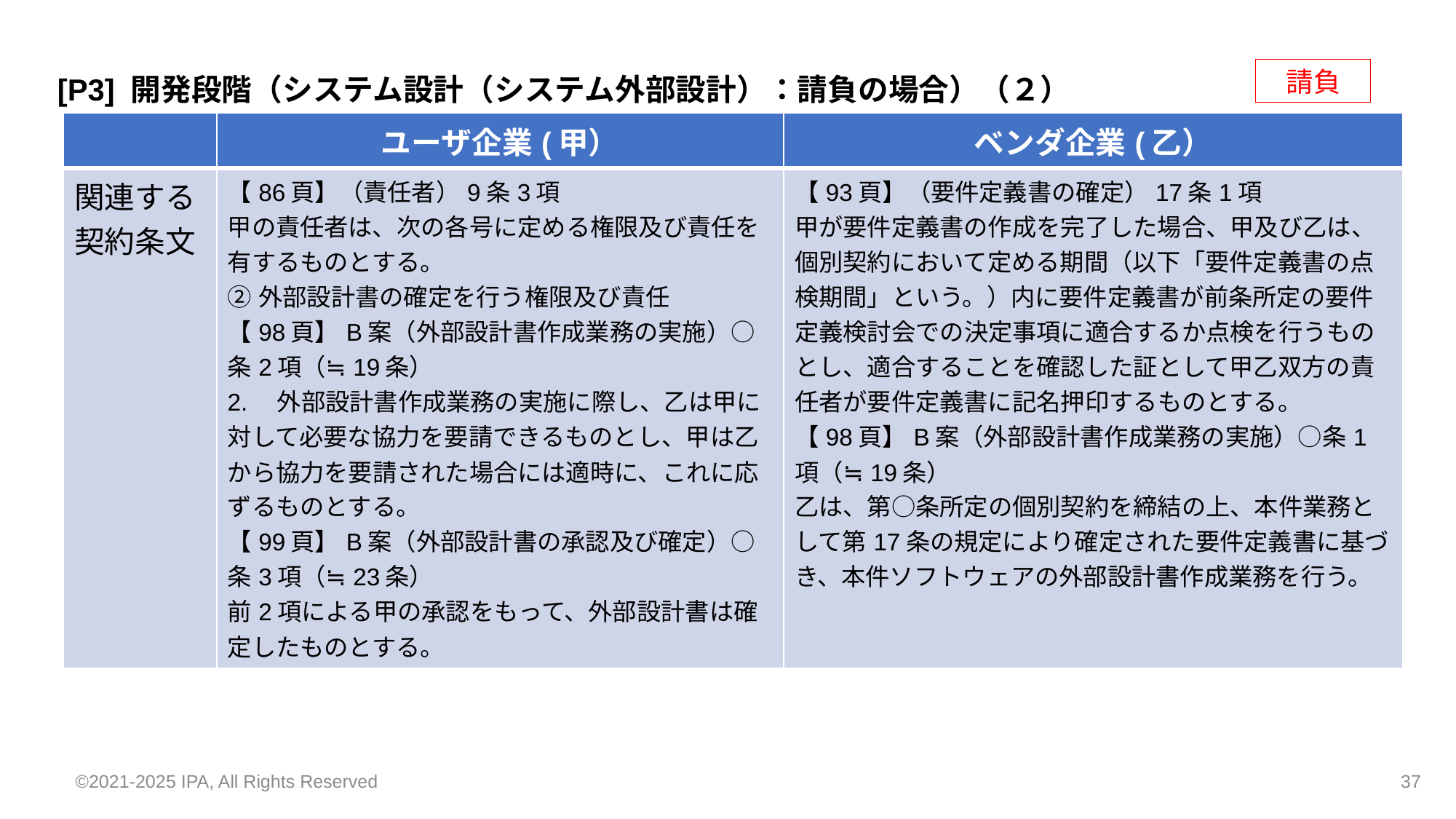

請負
[P3] 開発段階（システム設計（システム外部設計）：請負の場合）（２）
|  | ユーザ企業(甲） | ベンダ企業(乙） |
| --- | --- | --- |
| 関連する契約条文 | 【86頁】（責任者）9条3項 甲の責任者は、次の各号に定める権限及び責任を有するものとする。 ②外部設計書の確定を行う権限及び責任 【98頁】B案（外部設計書作成業務の実施）○条2項（≒19条） 2.　外部設計書作成業務の実施に際し、乙は甲に対して必要な協力を要請できるものとし、甲は乙から協力を要請された場合には適時に、これに応ずるものとする。 【99頁】B案（外部設計書の承認及び確定）○条3項（≒23条） 前2項による甲の承認をもって、外部設計書は確定したものとする。 | 【93頁】（要件定義書の確定）17条1項 甲が要件定義書の作成を完了した場合、甲及び乙は、個別契約において定める期間（以下「要件定義書の点検期間」という。）内に要件定義書が前条所定の要件定義検討会での決定事項に適合するか点検を行うものとし、適合することを確認した証として甲乙双方の責任者が要件定義書に記名押印するものとする。 【98頁】B案（外部設計書作成業務の実施）○条1項（≒19条） 乙は、第○条所定の個別契約を締結の上、本件業務として第17条の規定により確定された要件定義書に基づき、本件ソフトウェアの外部設計書作成業務を行う。 |
©2021-2025 IPA, All Rights Reserved
37